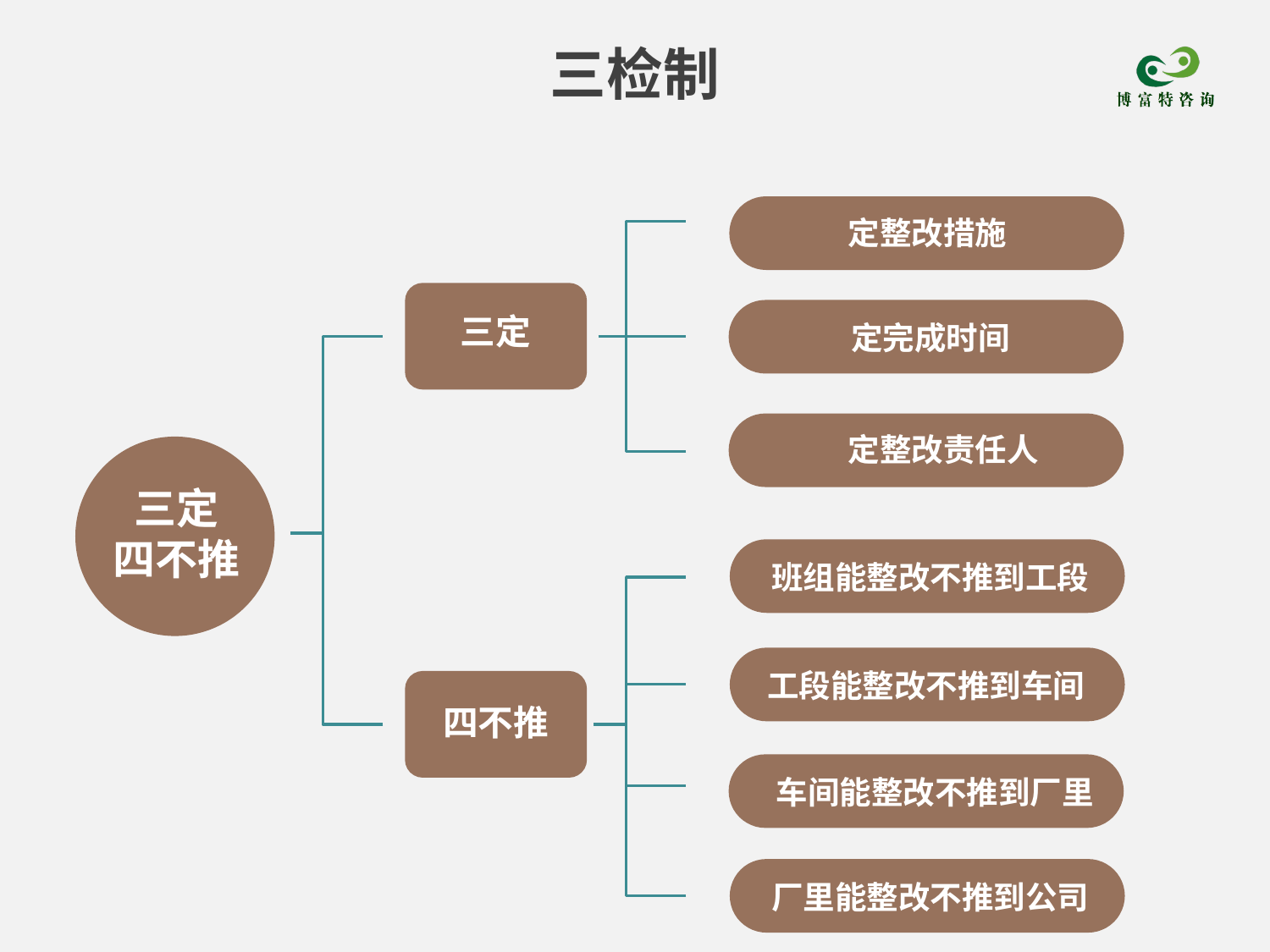

三检制

定整改措施

三定
定完成时间

定整改责任人

三定
四不推

班组能整改不推到工段

工段能整改不推到车间

四不推

车间能整改不推到厂里

厂里能整改不推到公司